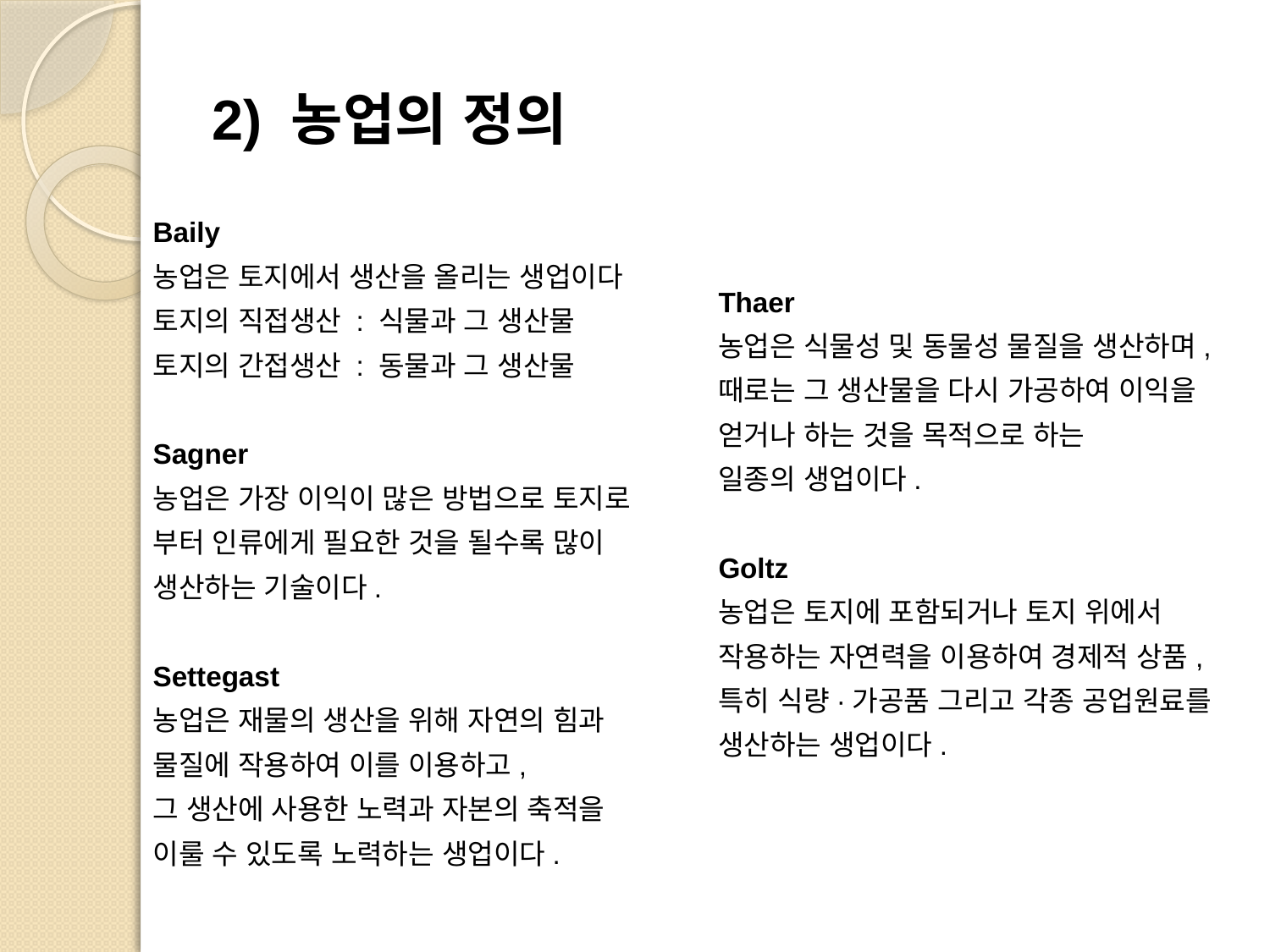

# 2) 농업의 정의
Baily
농업은 토지에서 생산을 올리는 생업이다
토지의 직접생산 : 식물과 그 생산물
토지의 간접생산 : 동물과 그 생산물

Sagner
농업은 가장 이익이 많은 방법으로 토지로
부터 인류에게 필요한 것을 될수록 많이
생산하는 기술이다.

Settegast
농업은 재물의 생산을 위해 자연의 힘과
물질에 작용하여 이를 이용하고,
그 생산에 사용한 노력과 자본의 축적을
이룰 수 있도록 노력하는 생업이다.

Thaer
농업은 식물성 및 동물성 물질을 생산하며,
때로는 그 생산물을 다시 가공하여 이익을
얻거나 하는 것을 목적으로 하는
일종의 생업이다.

Goltz
농업은 토지에 포함되거나 토지 위에서
작용하는 자연력을 이용하여 경제적 상품,
특히 식량·가공품 그리고 각종 공업원료를
생산하는 생업이다.